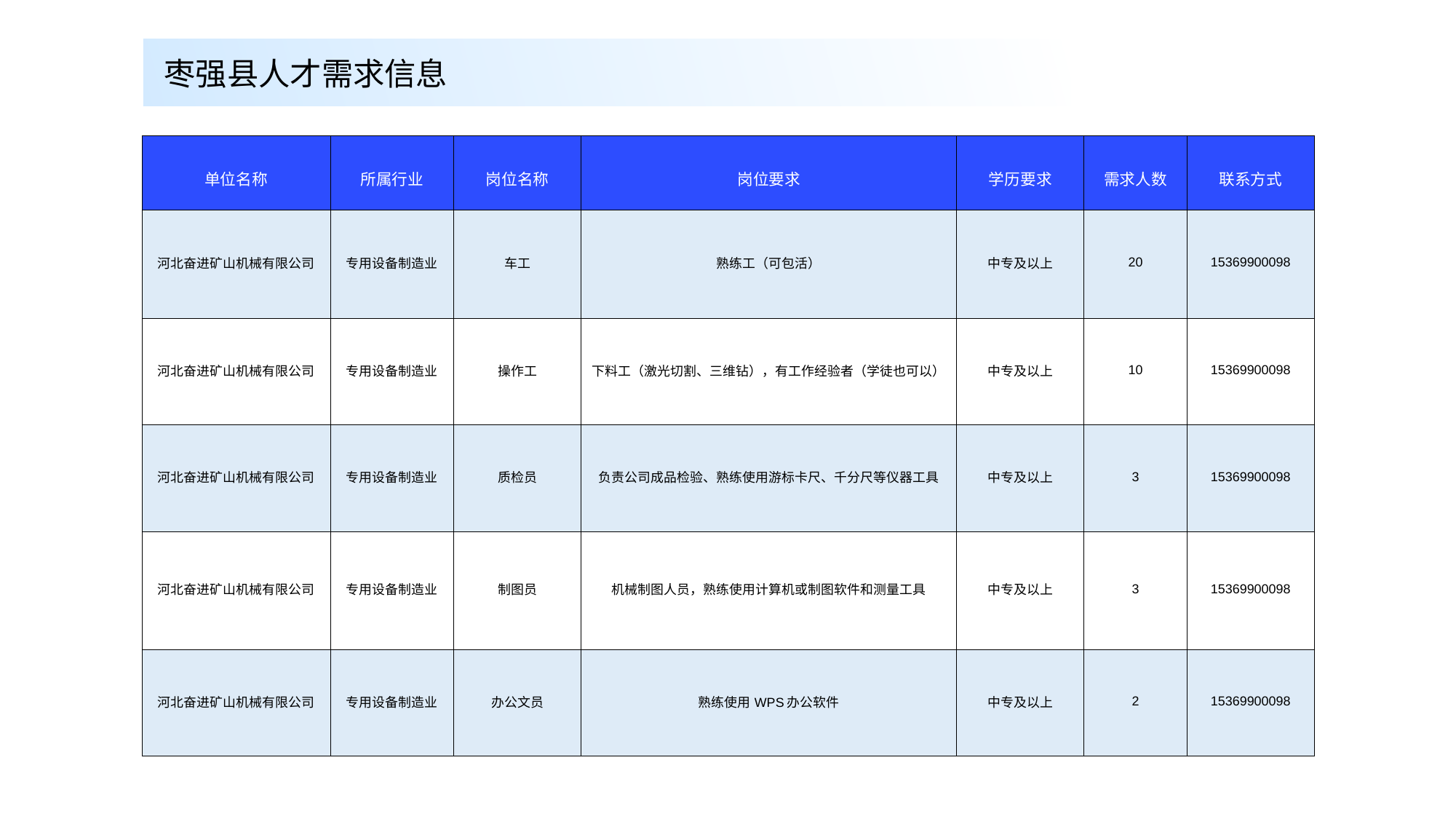

枣强县人才需求信息
| 单位名称 | 所属行业 | 岗位名称 | 岗位要求 | 学历要求 | 需求人数 | 联系方式 |
| --- | --- | --- | --- | --- | --- | --- |
| 河北奋进矿山机械有限公司 | 专用设备制造业 | 车工 | 熟练工（可包活） | 中专及以上 | 20 | 15369900098 |
| 河北奋进矿山机械有限公司 | 专用设备制造业 | 操作工 | 下料工（激光切割、三维钻），有工作经验者（学徒也可以） | 中专及以上 | 10 | 15369900098 |
| 河北奋进矿山机械有限公司 | 专用设备制造业 | 质检员 | 负责公司成品检验、熟练使用游标卡尺、千分尺等仪器工具 | 中专及以上 | 3 | 15369900098 |
| 河北奋进矿山机械有限公司 | 专用设备制造业 | 制图员 | 机械制图人员，熟练使用计算机或制图软件和测量工具 | 中专及以上 | 3 | 15369900098 |
| 河北奋进矿山机械有限公司 | 专用设备制造业 | 办公文员 | 熟练使用WPS办公软件 | 中专及以上 | 2 | 15369900098 |
17